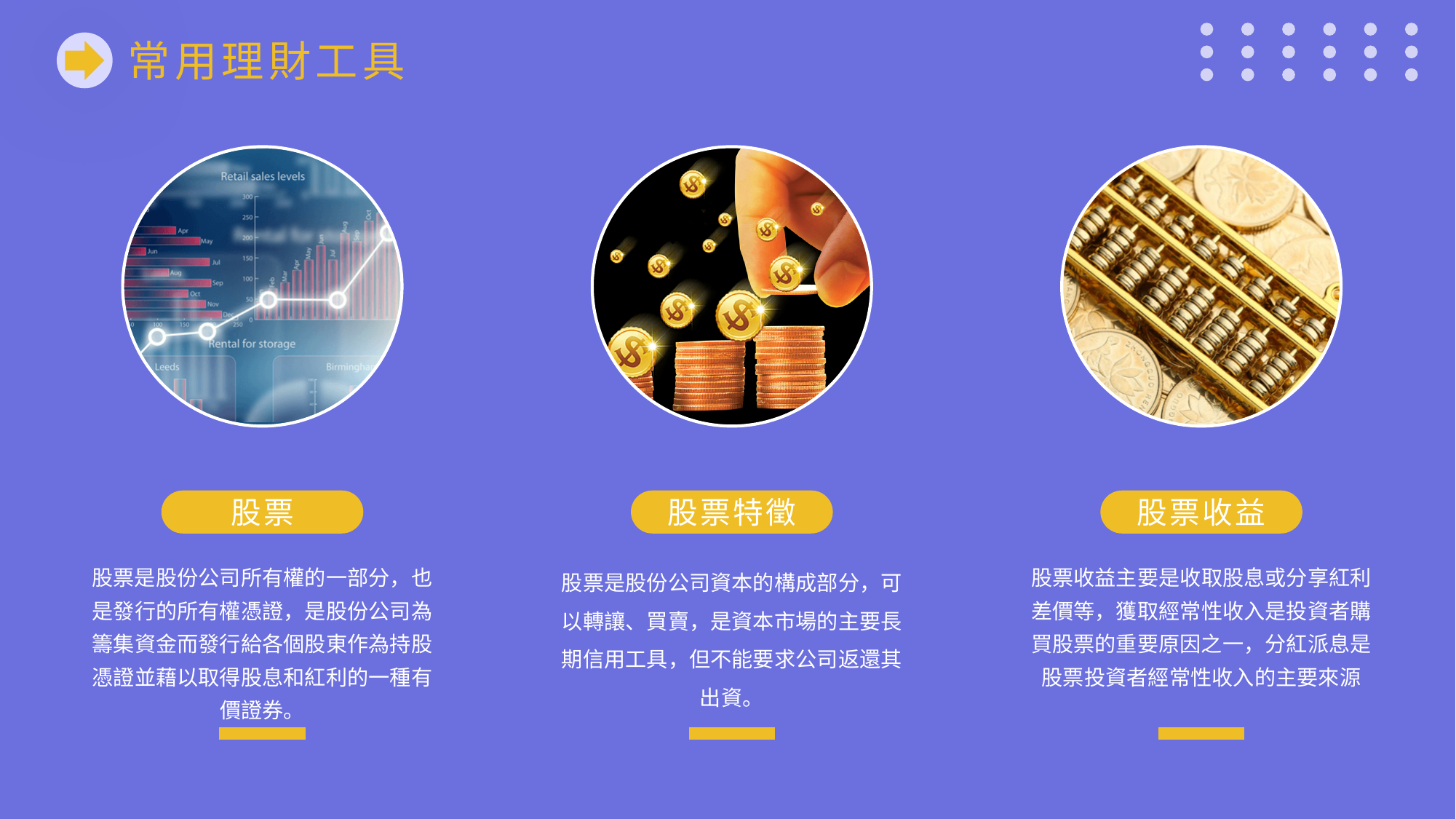

常用理財工具

股票
股票特徵
股票收益

股票是股份公司所有權的一部分，也是發行的所有權憑證，是股份公司為籌集資金而發行給各個股東作為持股憑證並藉以取得股息和紅利的一種有價證券。
股票是股份公司資本的構成部分，可以轉讓、買賣，是資本市場的主要長期信用工具，但不能要求公司返還其出資。
股票收益主要是收取股息或分享紅利差價等，獲取經常性收入是投資者購買股票的重要原因之一，分紅派息是股票投資者經常性收入的主要來源